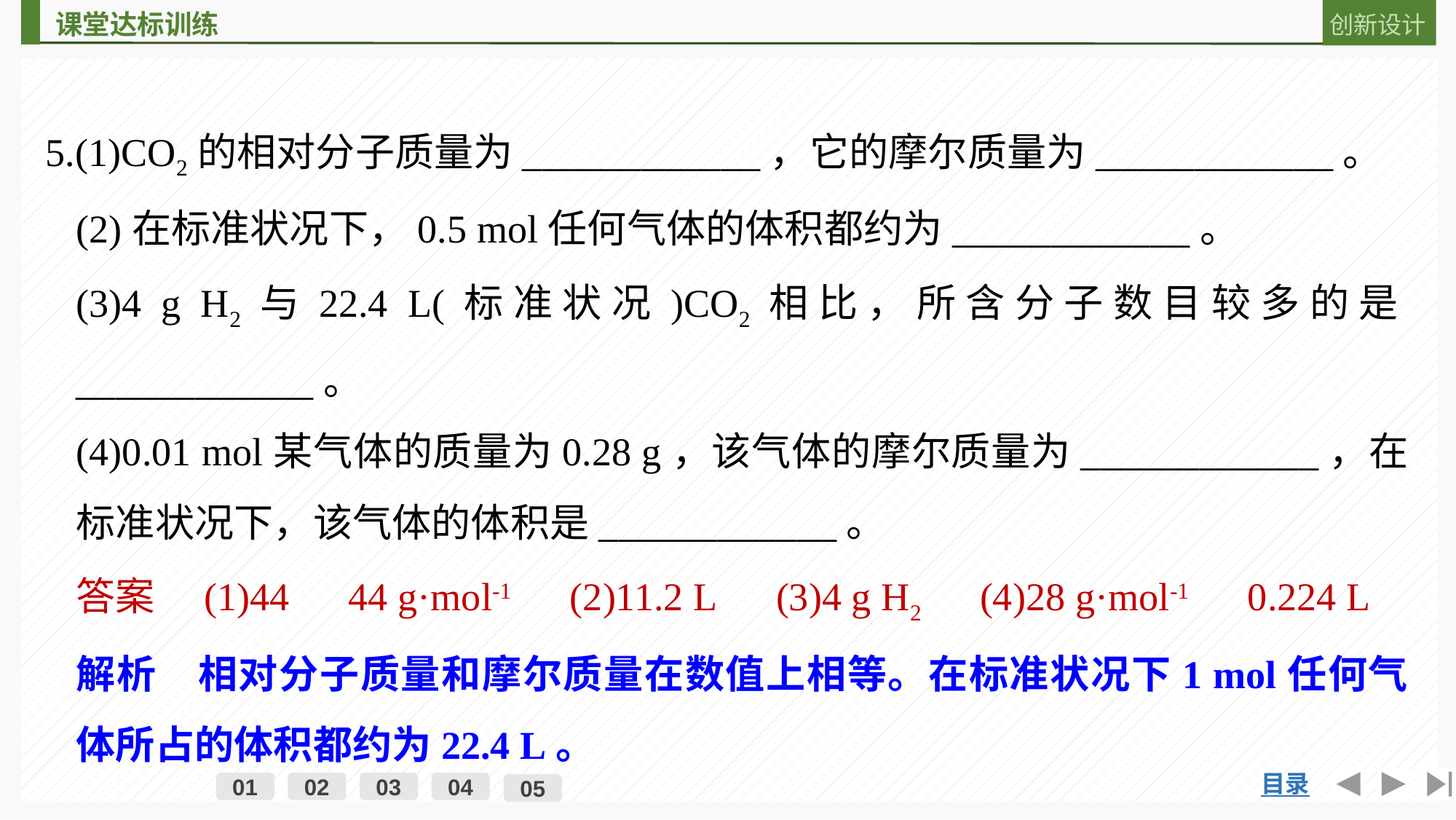

5.(1)CO2的相对分子质量为____________，它的摩尔质量为____________。
(2)在标准状况下，0.5 mol任何气体的体积都约为____________。
(3)4 g H2与22.4 L(标准状况)CO2相比，所含分子数目较多的是____________。
(4)0.01 mol某气体的质量为0.28 g，该气体的摩尔质量为____________，在标准状况下，该气体的体积是____________。
答案　(1)44　44 g·mol-1　(2)11.2 L　(3)4 g H2　(4)28 g·mol-1　0.224 L
解析　相对分子质量和摩尔质量在数值上相等。在标准状况下1 mol任何气体所占的体积都约为22.4 L。